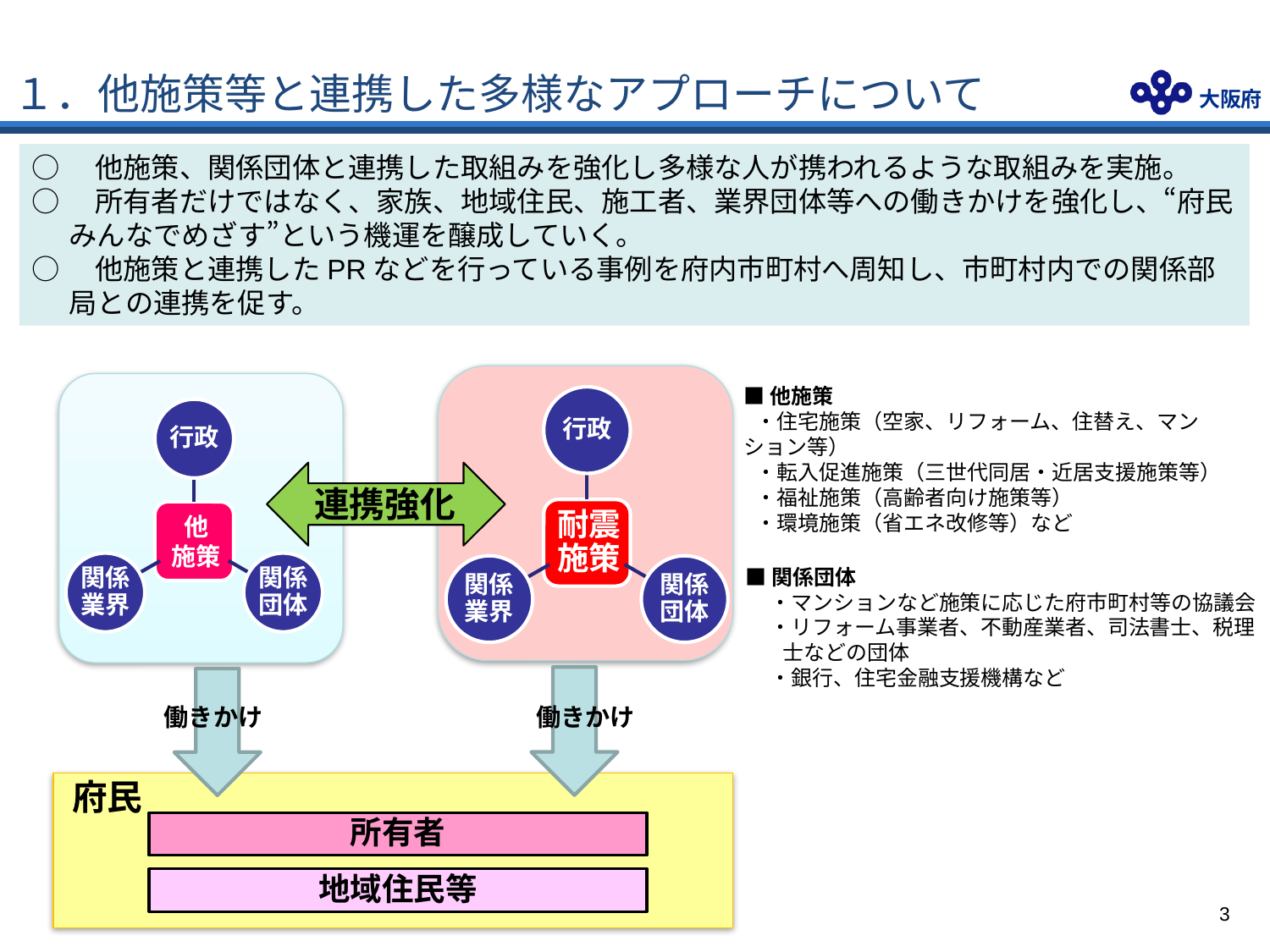

# １．他施策等と連携した多様なアプローチについて
○　他施策、関係団体と連携した取組みを強化し多様な人が携われるような取組みを実施。
○　所有者だけではなく、家族、地域住民、施工者、業界団体等への働きかけを強化し、“府民みんなでめざす”という機運を醸成していく。
○　他施策と連携したPRなどを行っている事例を府内市町村へ周知し、市町村内での関係部局との連携を促す。

■他施策
・住宅施策（空家、リフォーム、住替え、マンション等）
・転入促進施策（三世代同居・近居支援施策等）
・福祉施策（高齢者向け施策等）
・環境施策（省エネ改修等）など

耐震施策

行政

関係団体

関係業界
他
施策

行政

関係団体

関係業界
連携強化
■関係団体
・マンションなど施策に応じた府市町村等の協議会
・リフォーム事業者、不動産業者、司法書士、税理士などの団体
・銀行、住宅金融支援機構など

働きかけ
働きかけ

府民
所有者
地域住民等
3